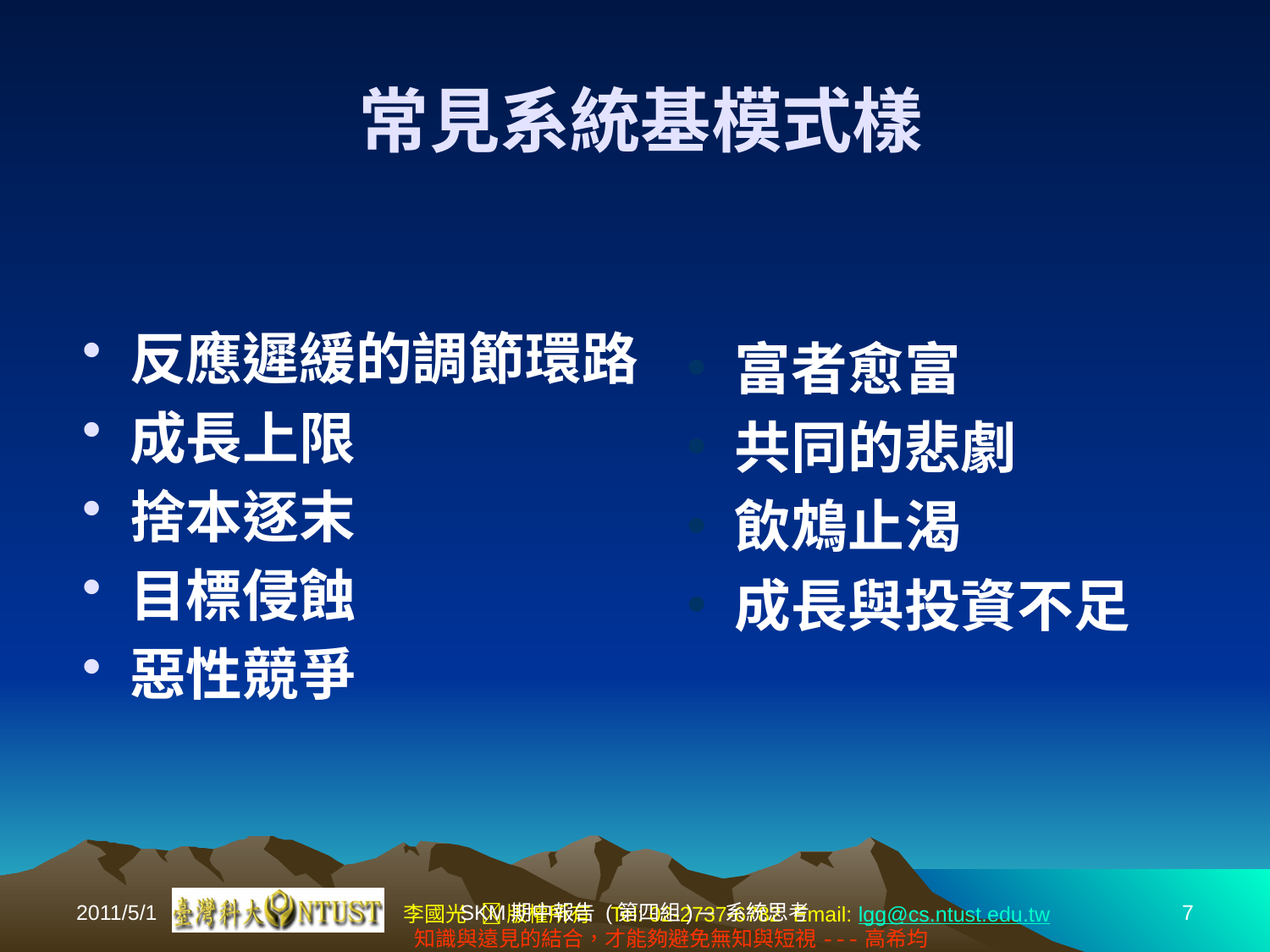

# 常見系統基模式樣

反應遲緩的調節環路
成長上限
捨本逐末
目標侵蝕
惡性競爭

富者愈富
共同的悲劇
飲鴆止渴
成長與投資不足
2011/5/1
SKM期中報告 (第四組) ─ 系統思考
7